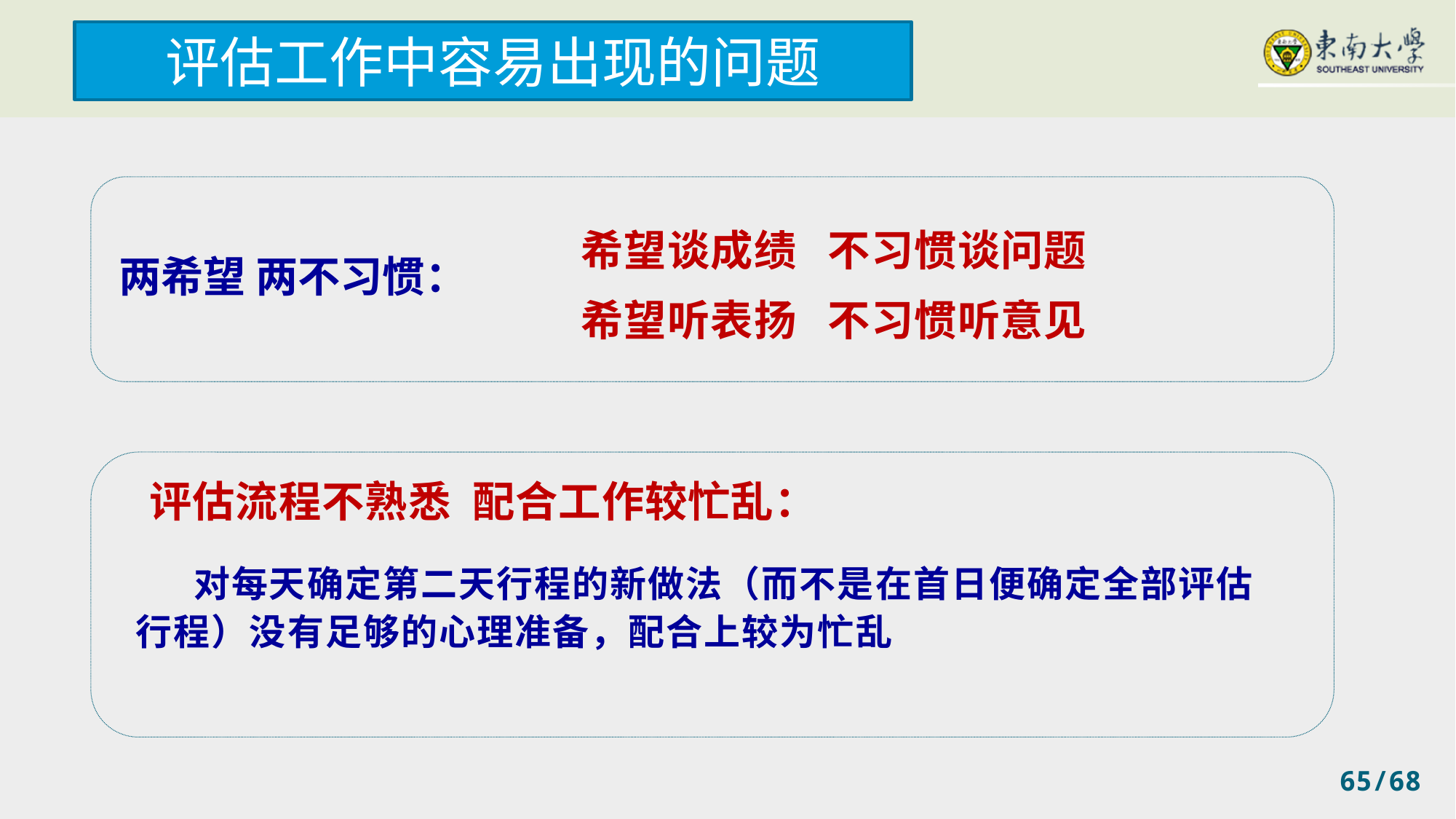

评估工作中容易出现的问题

希望谈成绩   不习惯谈问题
两希望 两不习惯：
希望听表扬   不习惯听意见

评估流程不熟悉  配合工作较忙乱：
      对每天确定第二天行程的新做法（而不是在首日便确定全部评估行程）没有足够的心理准备，配合上较为忙乱